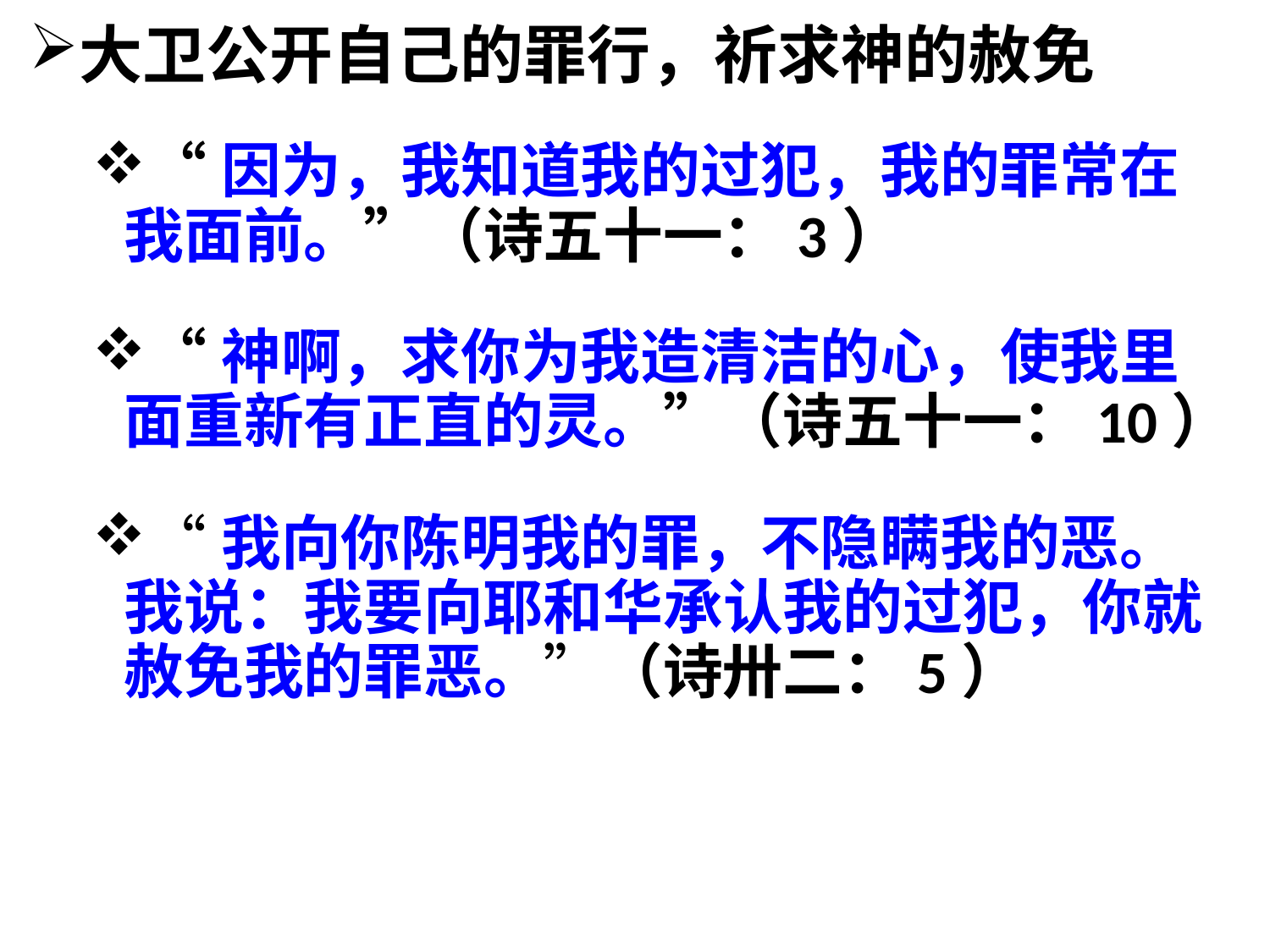

大卫公开自己的罪行，祈求神的赦免

“因为，我知道我的过犯，我的罪常在我面前。”（诗五十一：3）

“神啊，求你为我造清洁的心，使我里面重新有正直的灵。”（诗五十一：10）

“我向你陈明我的罪，不隐瞒我的恶。我说：我要向耶和华承认我的过犯，你就赦免我的罪恶。”（诗卅二：5）